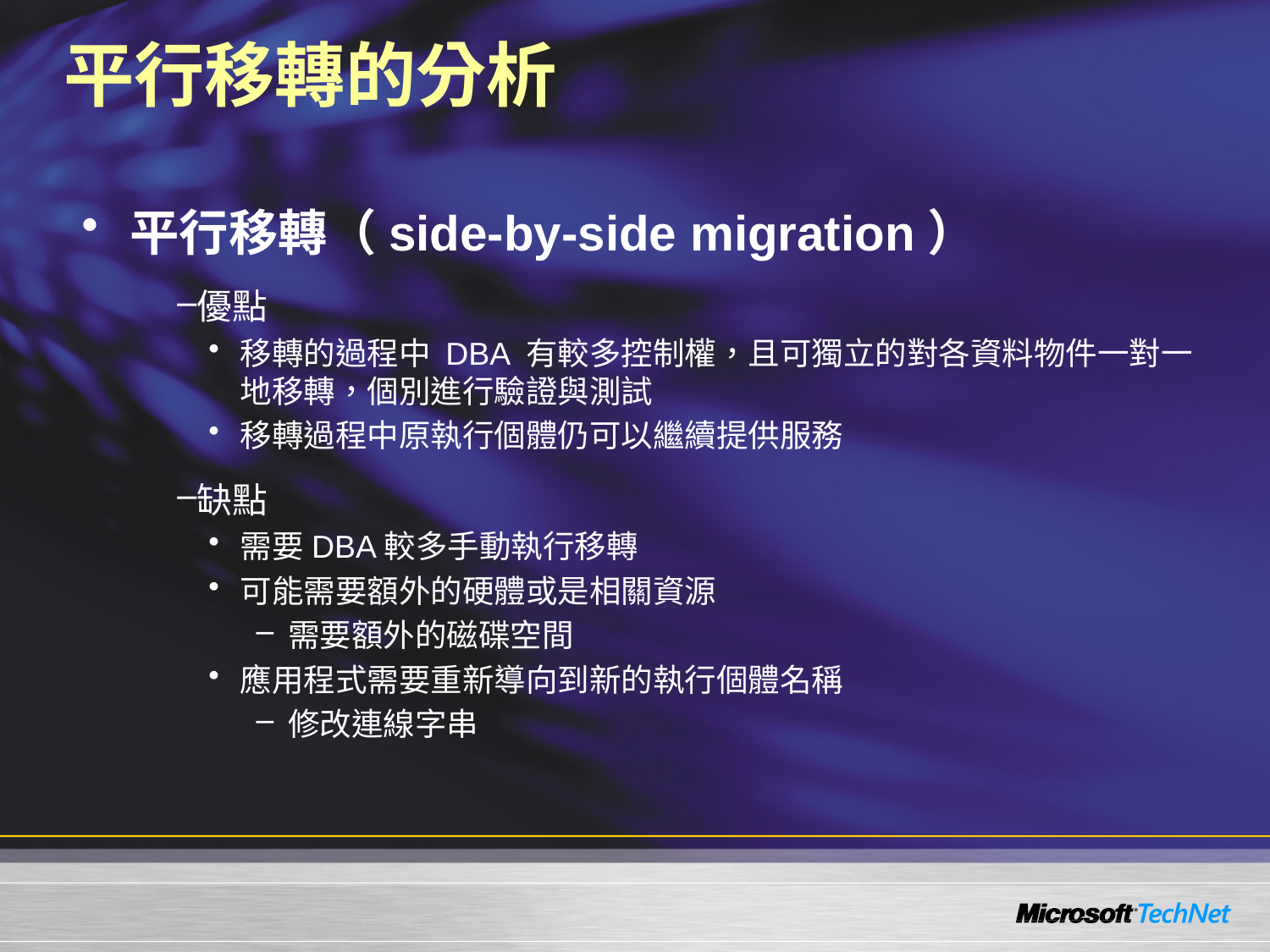

# 平行移轉的分析
平行移轉（side-by-side migration）
優點
移轉的過程中 DBA 有較多控制權，且可獨立的對各資料物件一對一地移轉，個別進行驗證與測試
移轉過程中原執行個體仍可以繼續提供服務
缺點
需要DBA較多手動執行移轉
可能需要額外的硬體或是相關資源
需要額外的磁碟空間
應用程式需要重新導向到新的執行個體名稱
修改連線字串